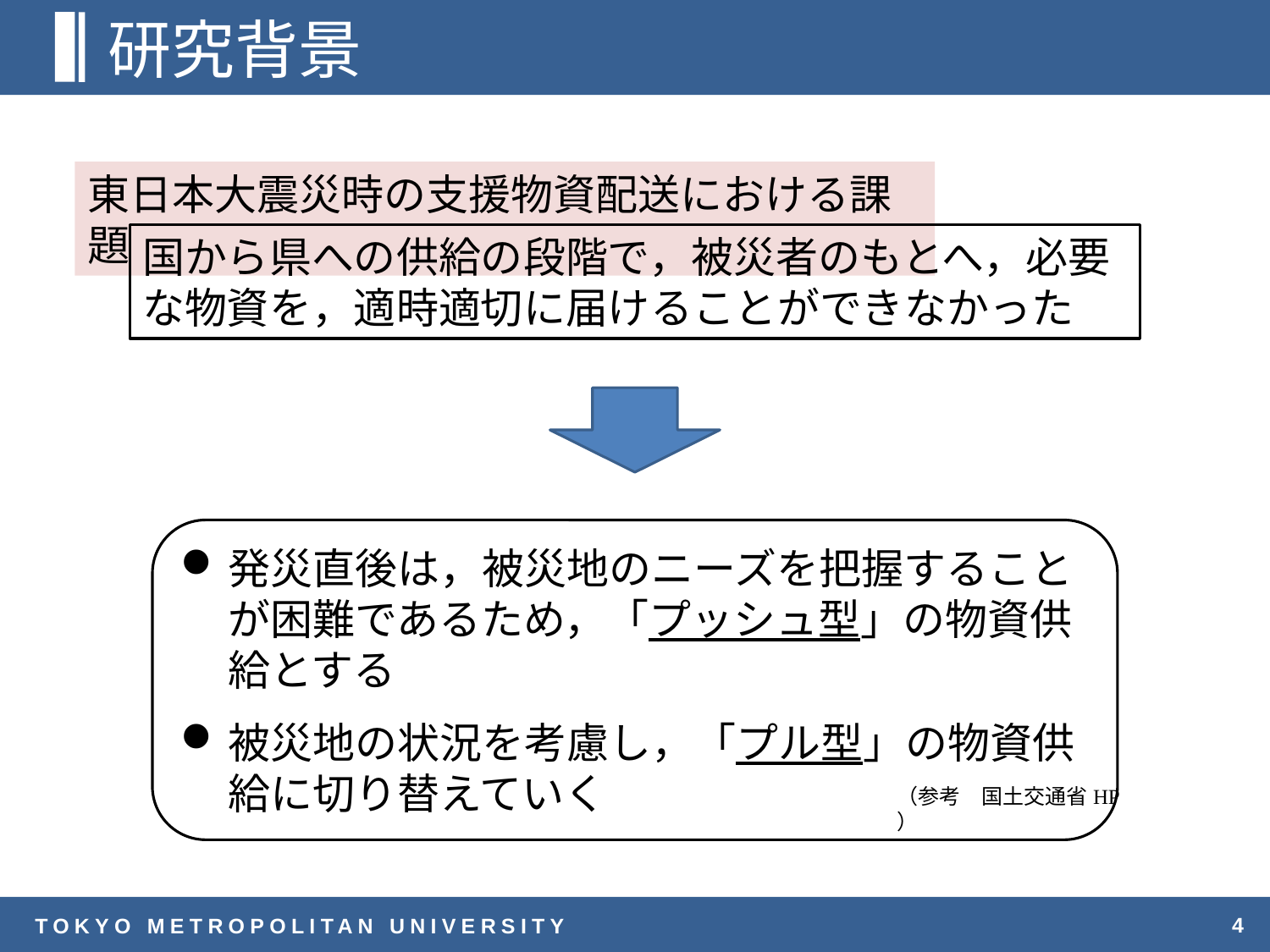

# 研究背景
東日本大震災時の支援物資配送における課題
国から県への供給の段階で，被災者のもとへ，必要な物資を，適時適切に届けることができなかった

発災直後は，被災地のニーズを把握することが困難であるため，「プッシュ型」の物資供給とする

被災地の状況を考慮し，「プル型」の物資供給に切り替えていく
（参考　国土交通省HP ）